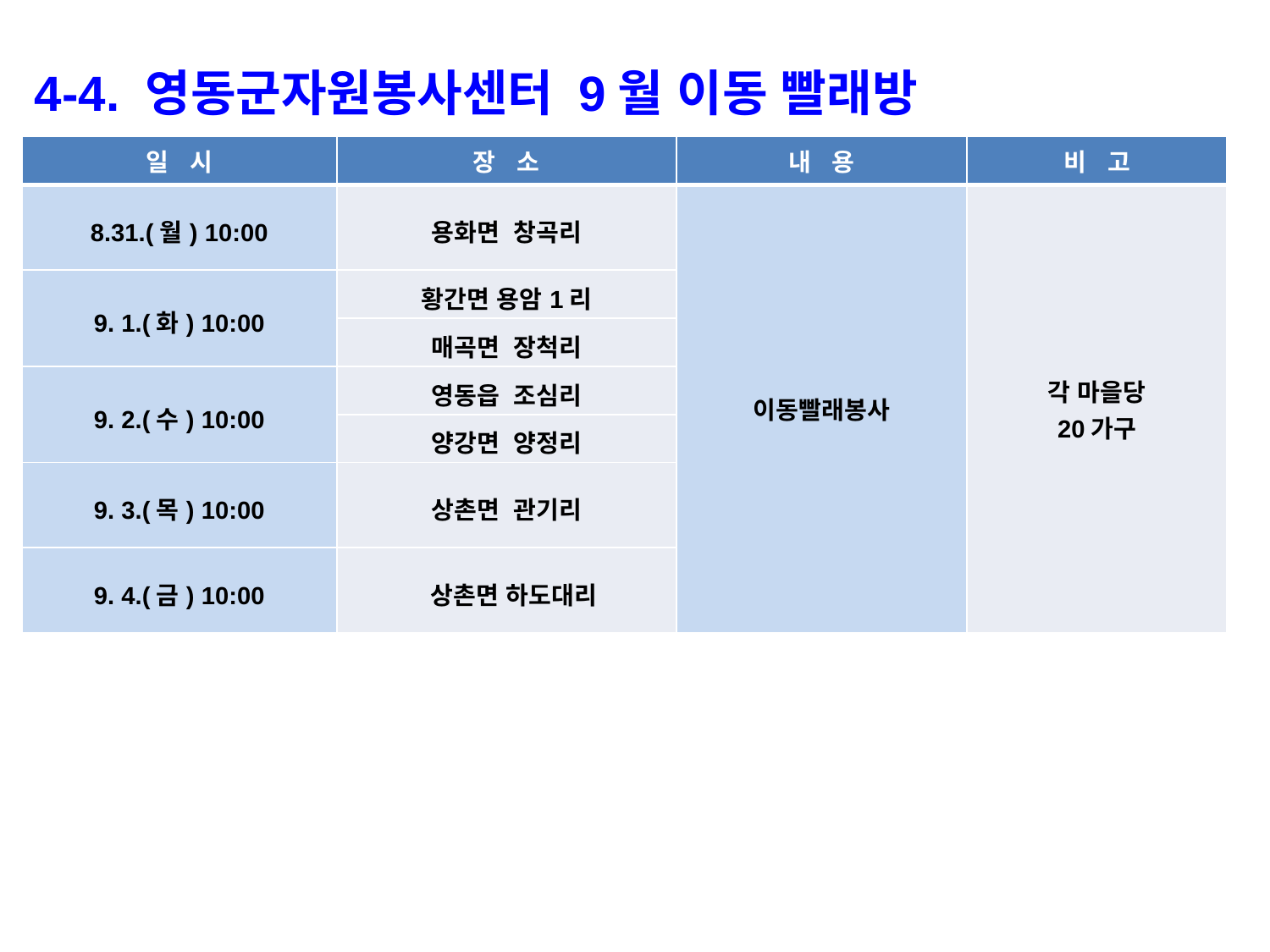

4-4. 영동군자원봉사센터 9월 이동 빨래방

| 일 시 | 장 소 | 내 용 | 비 고 |
| --- | --- | --- | --- |
| 8.31.(월) 10:00 | 용화면 창곡리 | 이동빨래봉사 | 각 마을당 20가구 |
| 9. 1.(화) 10:00 | 황간면 용암1리 |  |  |
|  | 매곡면 장척리 |  |  |
| 9. 2.(수) 10:00 | 영동읍 조심리 |  |  |
|  | 양강면 양정리 |  |  |
| 9. 3.(목) 10:00 | 상촌면 관기리 |  |  |
| 9. 4.(금) 10:00 | 상촌면 하도대리 |  |  |